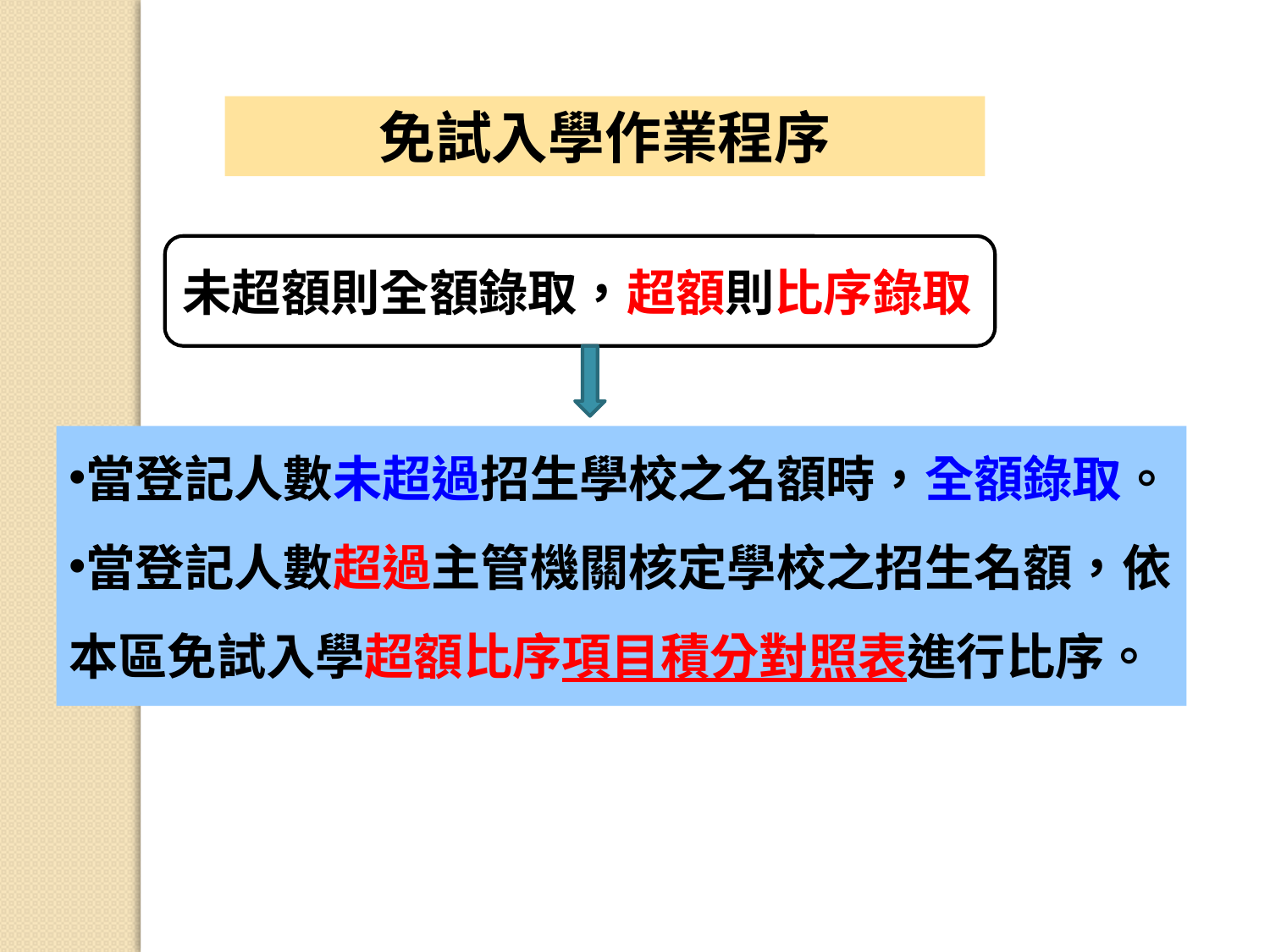

免試入學作業程序
未超額則全額錄取，超額則比序錄取

當登記人數未超過招生學校之名額時，全額錄取。
當登記人數超過主管機關核定學校之招生名額，依本區免試入學超額比序項目積分對照表進行比序。